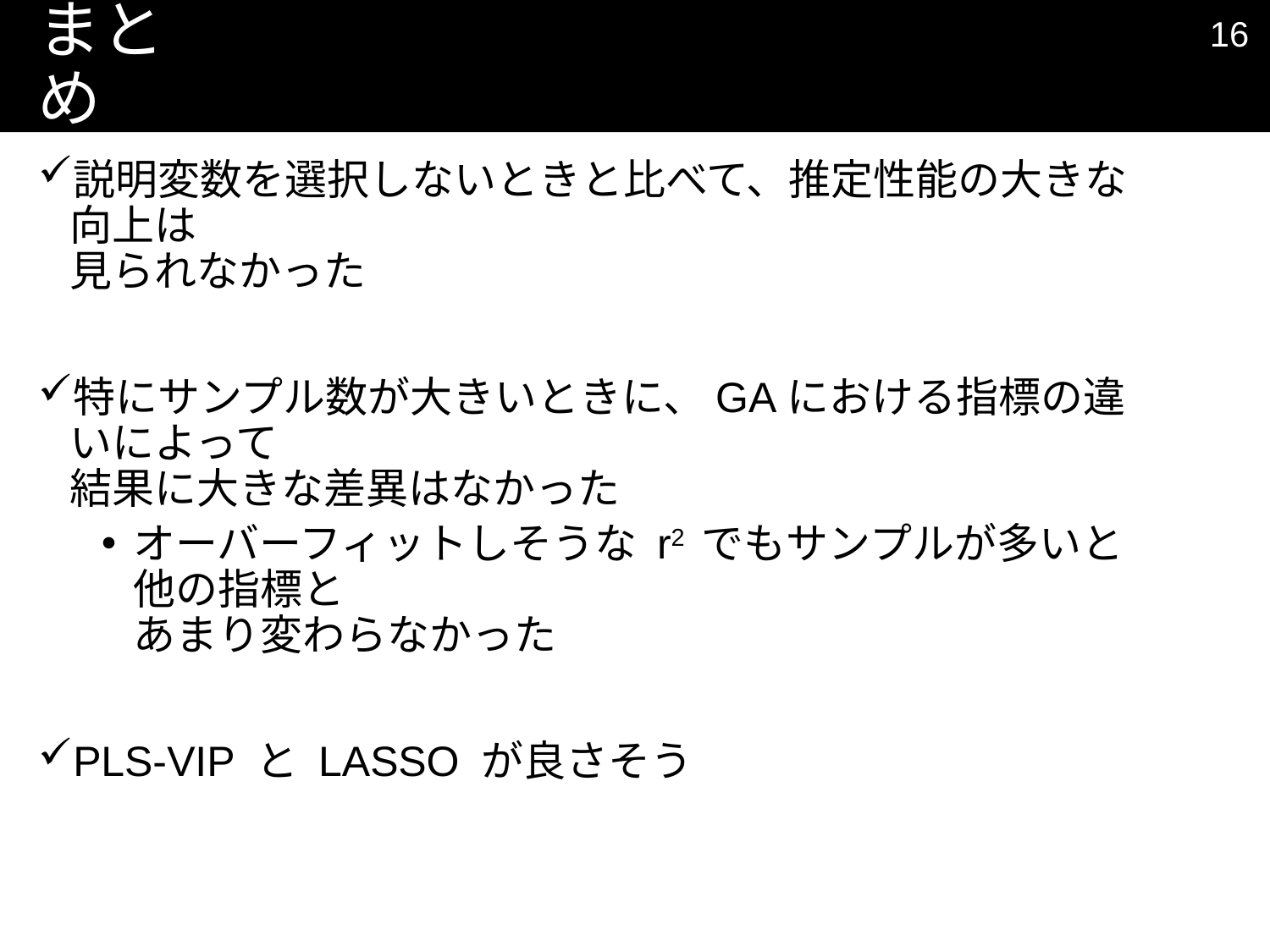

16
# まとめ
説明変数を選択しないときと比べて、推定性能の大きな向上は
見られなかった

特にサンプル数が大きいときに、GAにおける指標の違いによって
結果に大きな差異はなかった
オーバーフィットしそうな r2 でもサンプルが多いと他の指標と
あまり変わらなかった

PLS-VIP と LASSO が良さそう